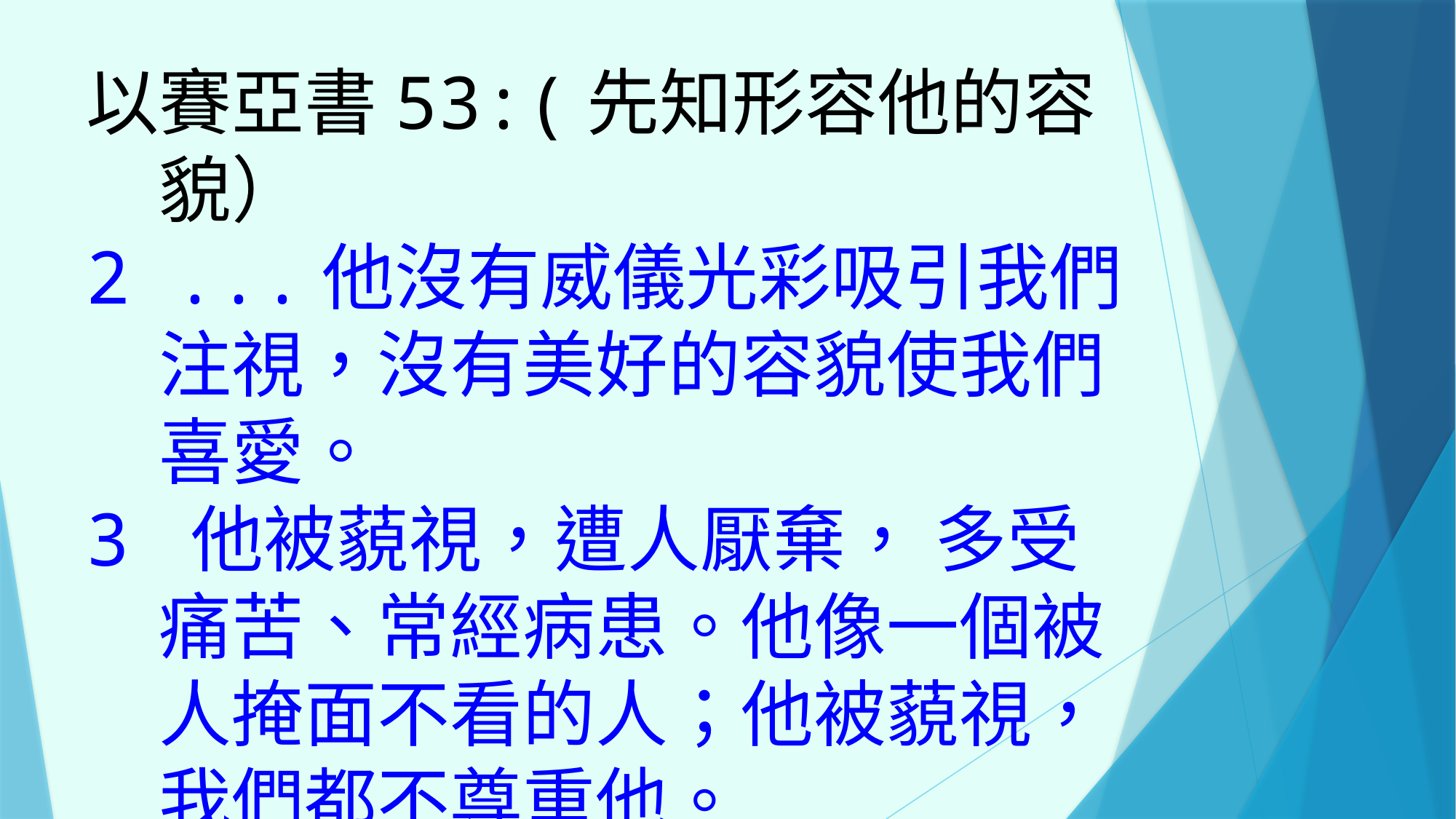

以賽亞書53:(先知形容他的容貌）
2 ...他沒有威儀光彩吸引我們注視，沒有美好的容貌使我們喜愛。
3 他被藐視，遭人厭棄， 多受痛苦、常經病患。他像一個被人掩面不看的人；他被藐視，我們都不尊重他。